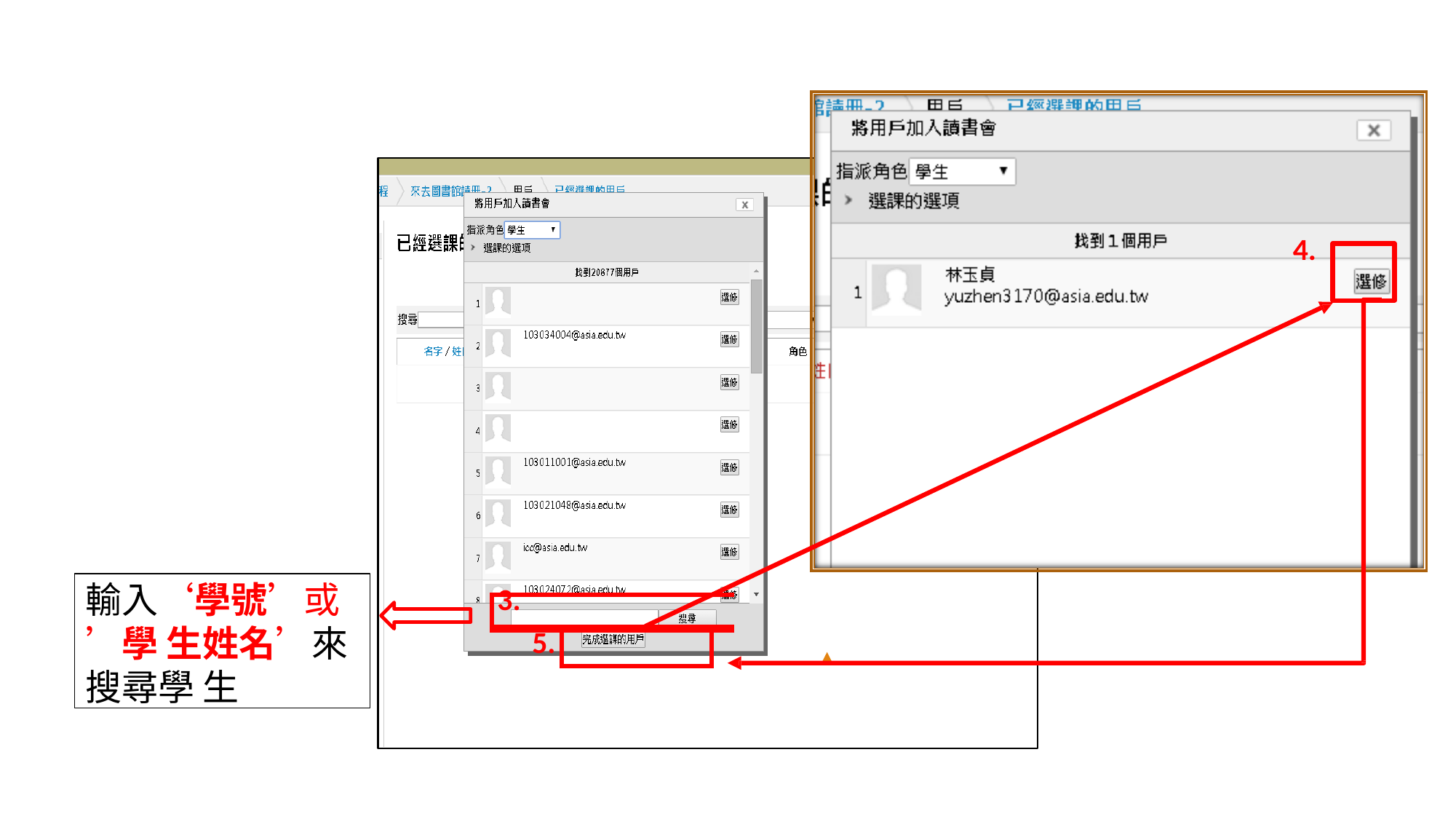

4.

輸入‘學號’或’學 生姓名’來搜尋學 生
| 3. |  |  |
| --- | --- | --- |
| 5. |  |  |